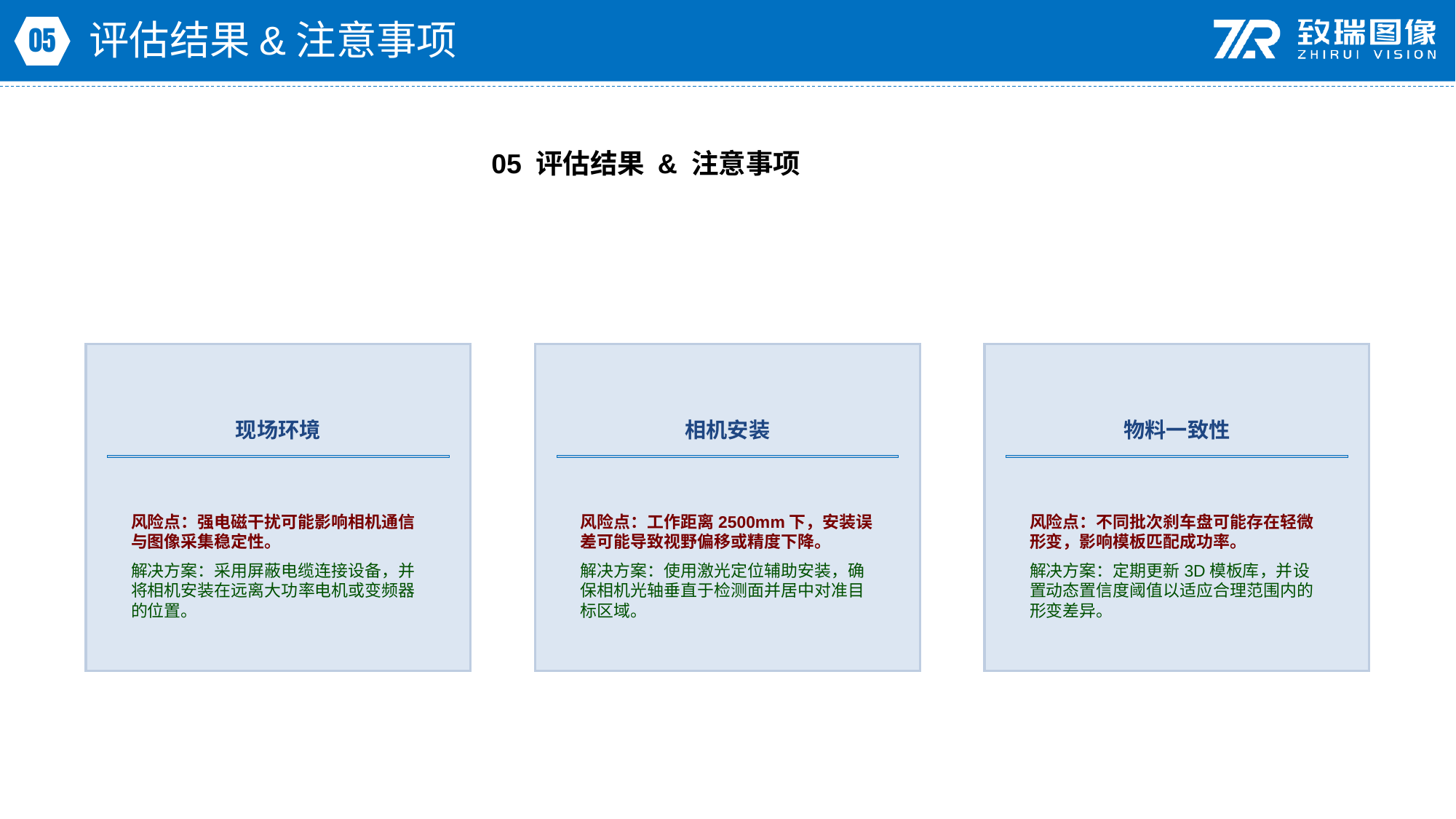

评估结果&注意事项
05

05 评估结果 & 注意事项

现场环境

相机安装

物料一致性

风险点：强电磁干扰可能影响相机通信与图像采集稳定性。
解决方案：采用屏蔽电缆连接设备，并将相机安装在远离大功率电机或变频器的位置。

风险点：工作距离2500mm下，安装误差可能导致视野偏移或精度下降。
解决方案：使用激光定位辅助安装，确保相机光轴垂直于检测面并居中对准目标区域。

风险点：不同批次刹车盘可能存在轻微形变，影响模板匹配成功率。
解决方案：定期更新3D模板库，并设置动态置信度阈值以适应合理范围内的形变差异。